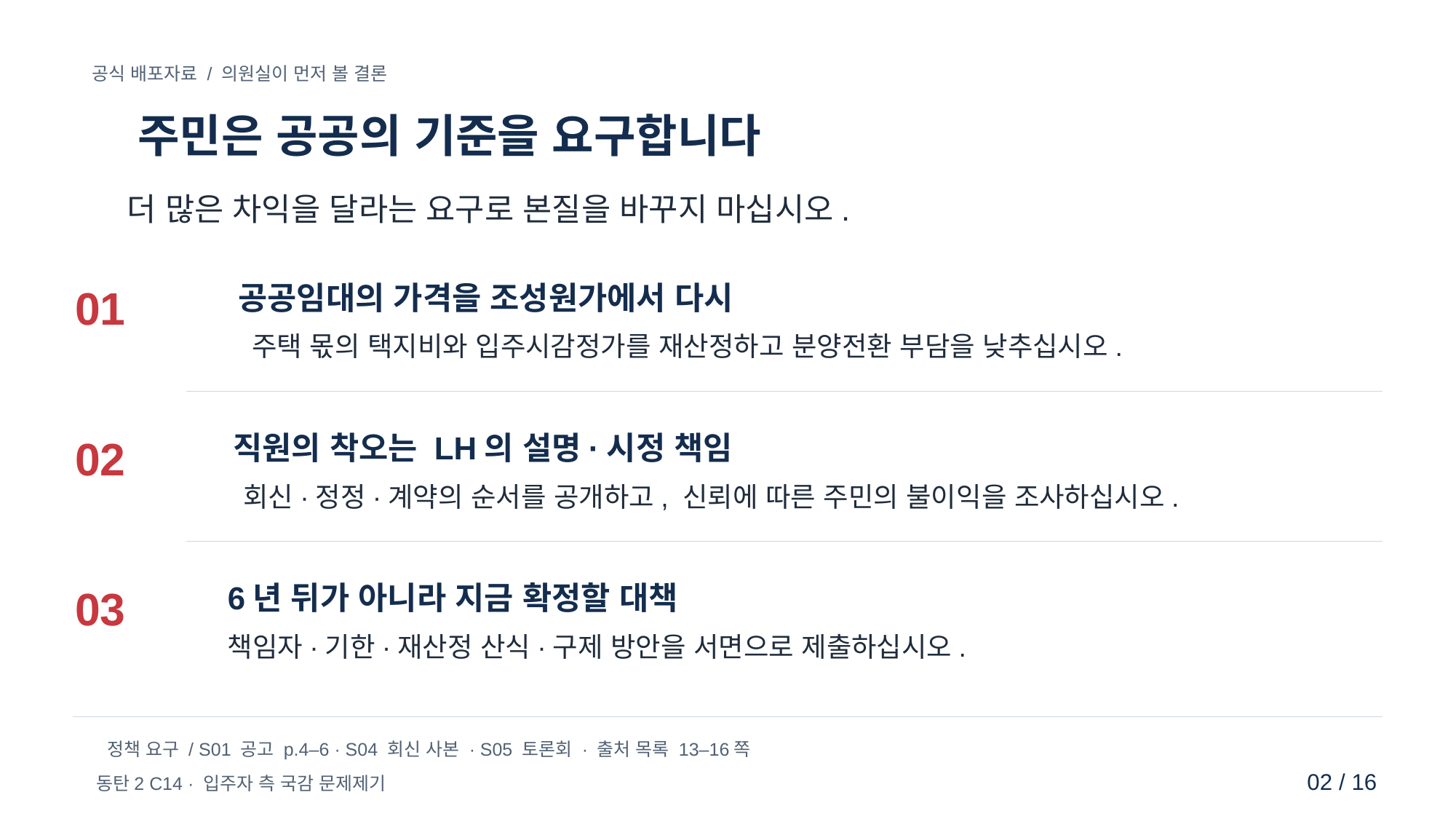

공식 배포자료 / 의원실이 먼저 볼 결론
주민은 공공의 기준을 요구합니다
더 많은 차익을 달라는 요구로 본질을 바꾸지 마십시오.
공공임대의 가격을 조성원가에서 다시
01
주택 몫의 택지비와 입주시감정가를 재산정하고 분양전환 부담을 낮추십시오.

직원의 착오는 LH의 설명·시정 책임
02
회신·정정·계약의 순서를 공개하고, 신뢰에 따른 주민의 불이익을 조사하십시오.

6년 뒤가 아니라 지금 확정할 대책
03
책임자·기한·재산정 산식·구제 방안을 서면으로 제출하십시오.

정책 요구 / S01 공고 p.4–6 · S04 회신 사본 · S05 토론회 · 출처 목록 13–16쪽
02 / 16
동탄2 C14 · 입주자 측 국감 문제제기